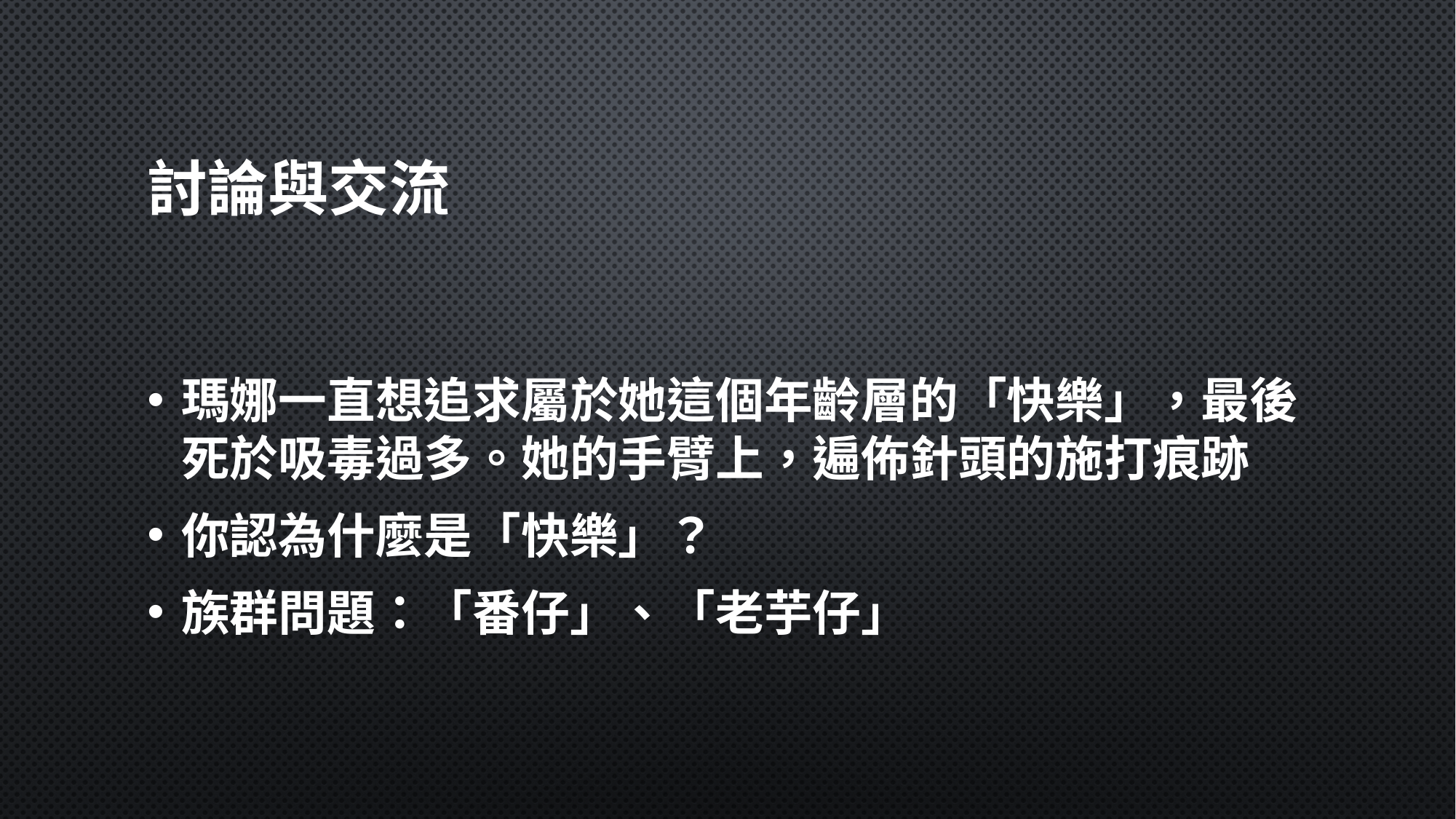

# 討論與交流
瑪娜一直想追求屬於她這個年齡層的「快樂」，最後死於吸毒過多。她的手臂上，遍佈針頭的施打痕跡
你認為什麼是「快樂」？
族群問題：「番仔」、「老芋仔」